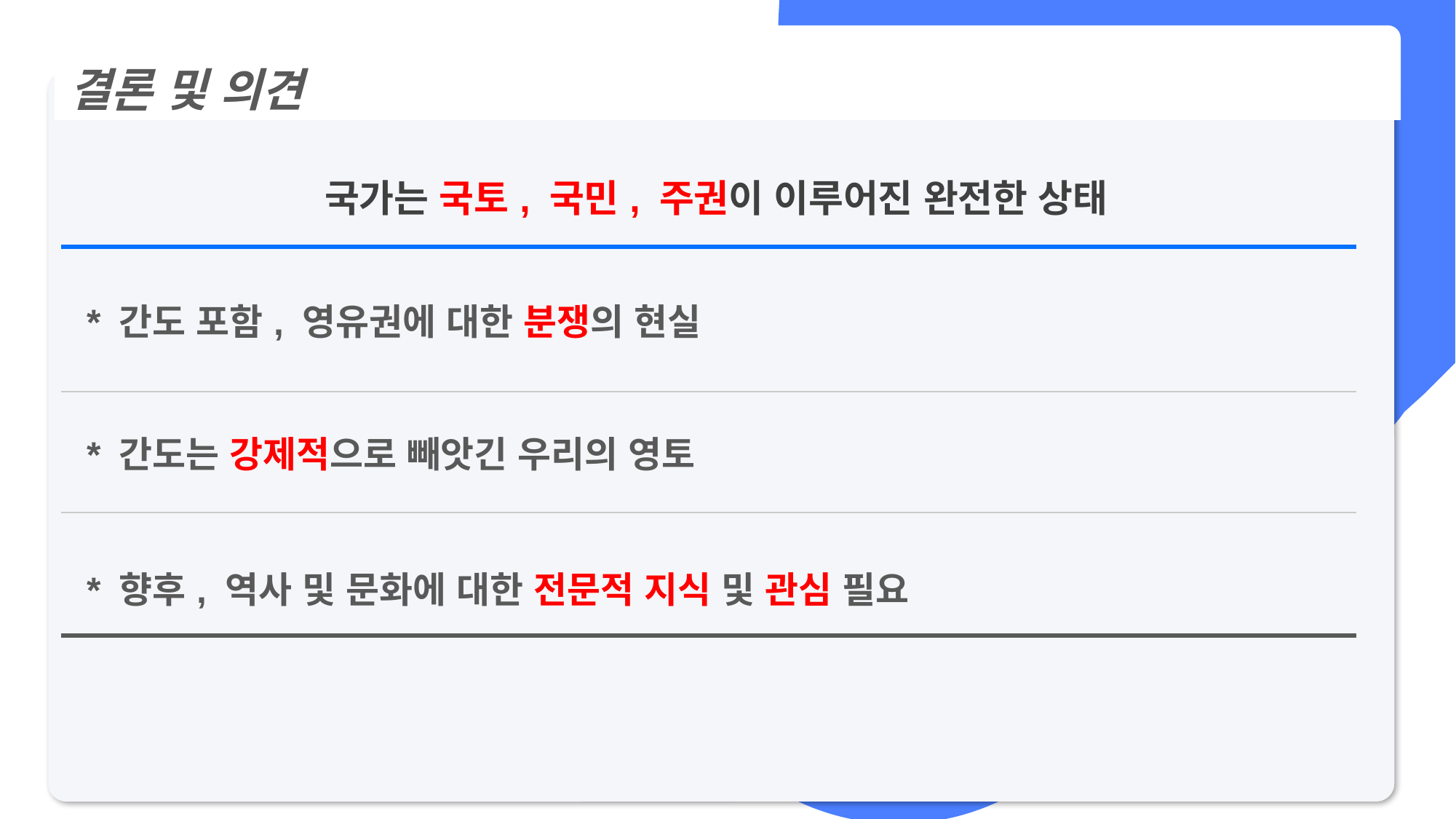

결론 및 의견
및
| 국가는 국토, 국민, 주권이 이루어진 완전한 상태 |
| --- |
| \* 간도 포함, 영유권에 대한 분쟁의 현실 |
| \* 간도는 강제적으로 빼앗긴 우리의 영토 |
| \* 향후, 역사 및 문화에 대한 전문적 지식 및 관심 필요 |
|  |